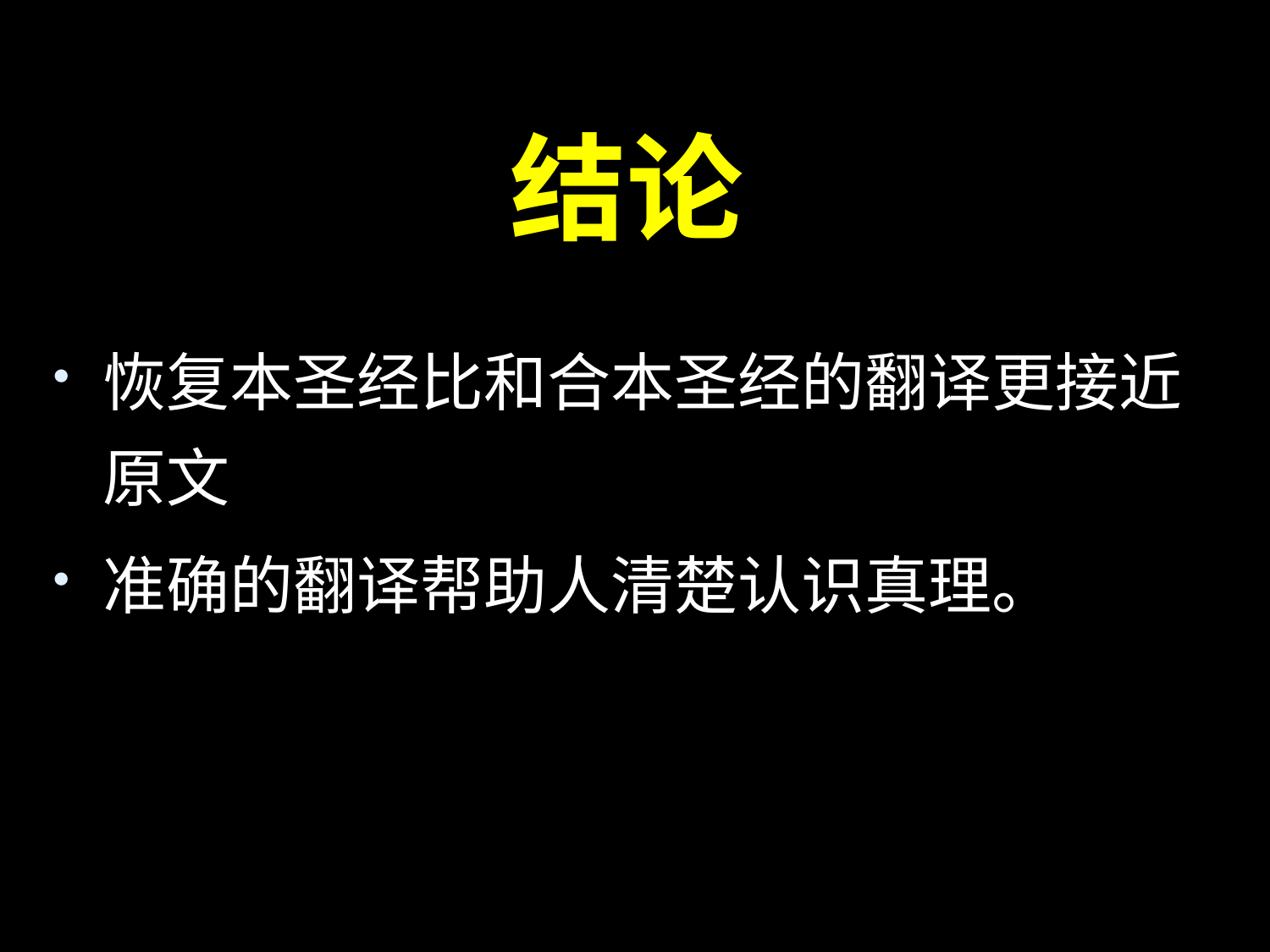

# 结论
恢复本圣经比和合本圣经的翻译更接近原文
准确的翻译帮助人清楚认识真理。